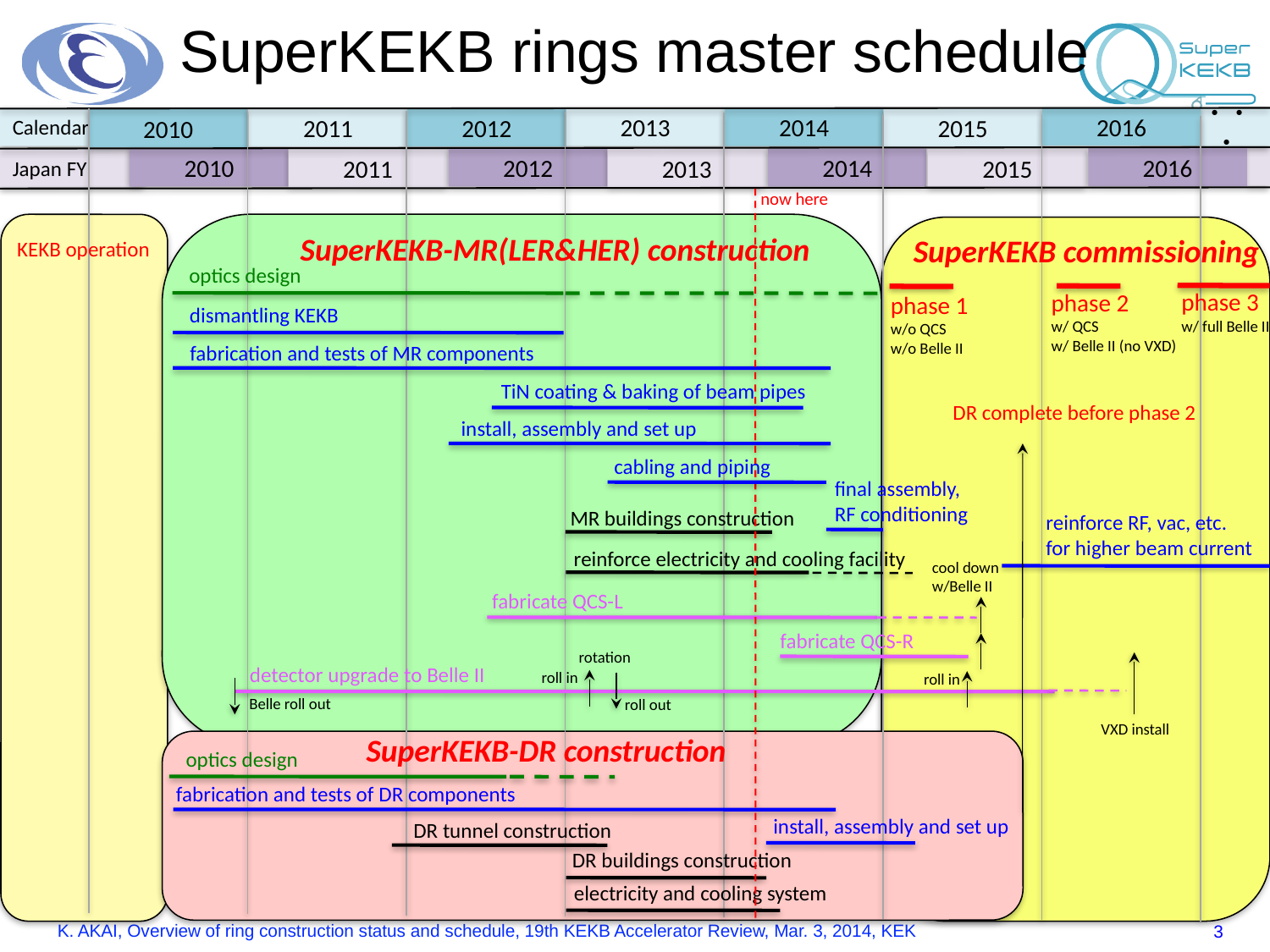

SuperKEKB rings master schedule
2016
Calendar
2013
2014
・・・
2011
2012
2015
2010

2016
2010
2012
2014
2013
2015
Japan FY
2011
now here

SuperKEKB-MR(LER&HER) construction
SuperKEKB commissioning
KEKB operation
optics design
phase 3
w/ full Belle II
phase 2
w/ QCS
w/ Belle II (no VXD)
phase 1
w/o QCS
w/o Belle II
dismantling KEKB
fabrication and tests of MR components
TiN coating & baking of beam pipes
DR complete before phase 2
install, assembly and set up
cabling and piping
final assembly,
RF conditioning
MR buildings construction
reinforce RF, vac, etc.
for higher beam current
reinforce electricity and cooling facility
cool down
w/Belle II
fabricate QCS-L
fabricate QCS-R
rotation
detector upgrade to Belle II
roll in
roll in
Belle roll out
roll out
VXD install
SuperKEKB-DR construction

optics design
fabrication and tests of DR components
install, assembly and set up
DR tunnel construction
DR buildings construction
electricity and cooling system
K. AKAI, Overview of ring construction status and schedule, 19th KEKB Accelerator Review, Mar. 3, 2014, KEK
3